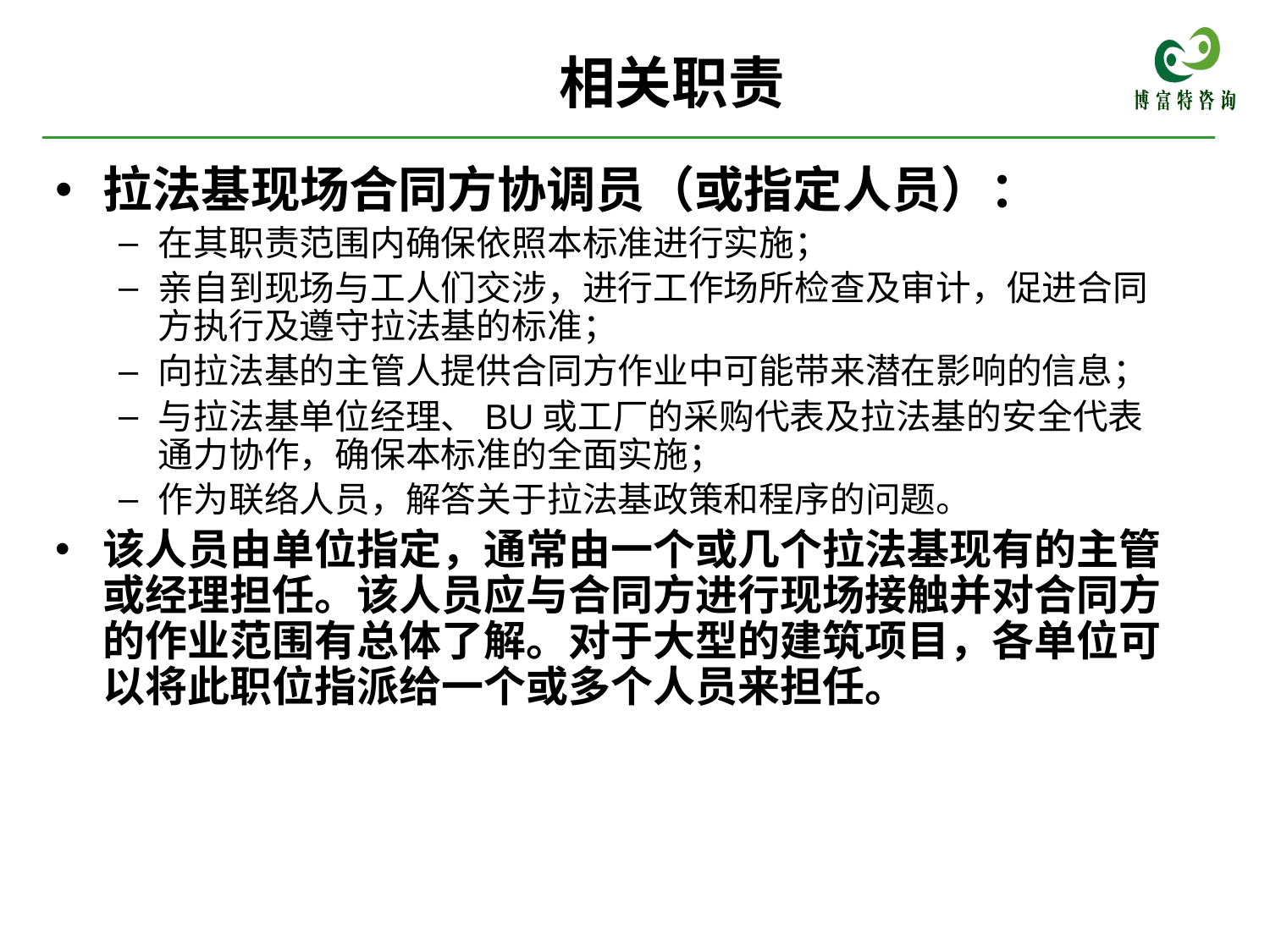

# 相关职责
拉法基现场合同方协调员（或指定人员）：
在其职责范围内确保依照本标准进行实施；
亲自到现场与工人们交涉，进行工作场所检查及审计，促进合同方执行及遵守拉法基的标准；
向拉法基的主管人提供合同方作业中可能带来潜在影响的信息；
与拉法基单位经理、BU或工厂的采购代表及拉法基的安全代表通力协作，确保本标准的全面实施；
作为联络人员，解答关于拉法基政策和程序的问题。
该人员由单位指定，通常由一个或几个拉法基现有的主管或经理担任。该人员应与合同方进行现场接触并对合同方的作业范围有总体了解。对于大型的建筑项目，各单位可以将此职位指派给一个或多个人员来担任。